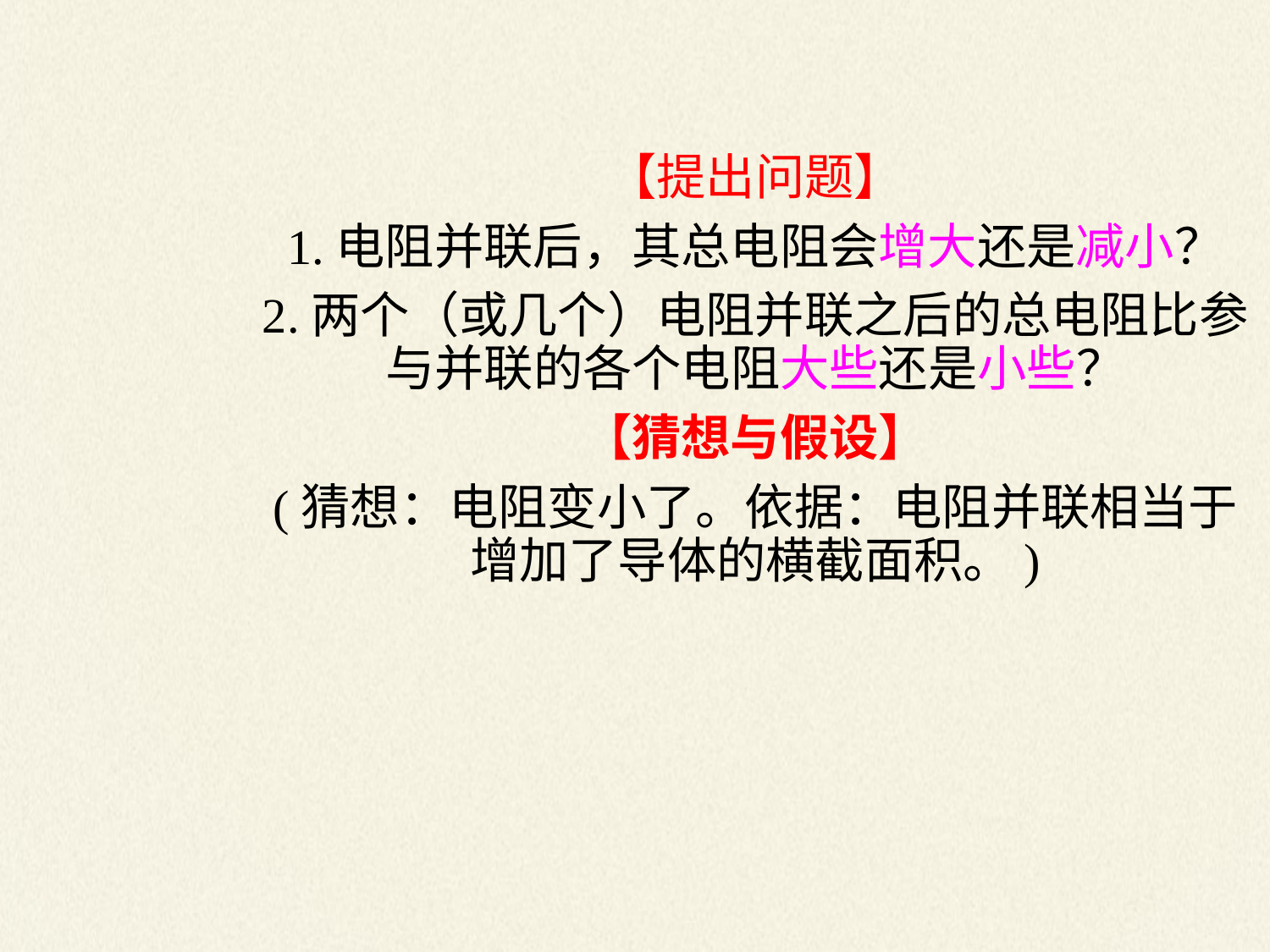

【提出问题】
1.电阻并联后，其总电阻会增大还是减小？
2.两个（或几个）电阻并联之后的总电阻比参与并联的各个电阻大些还是小些？
【猜想与假设】
(猜想：电阻变小了。依据：电阻并联相当于增加了导体的横截面积。)